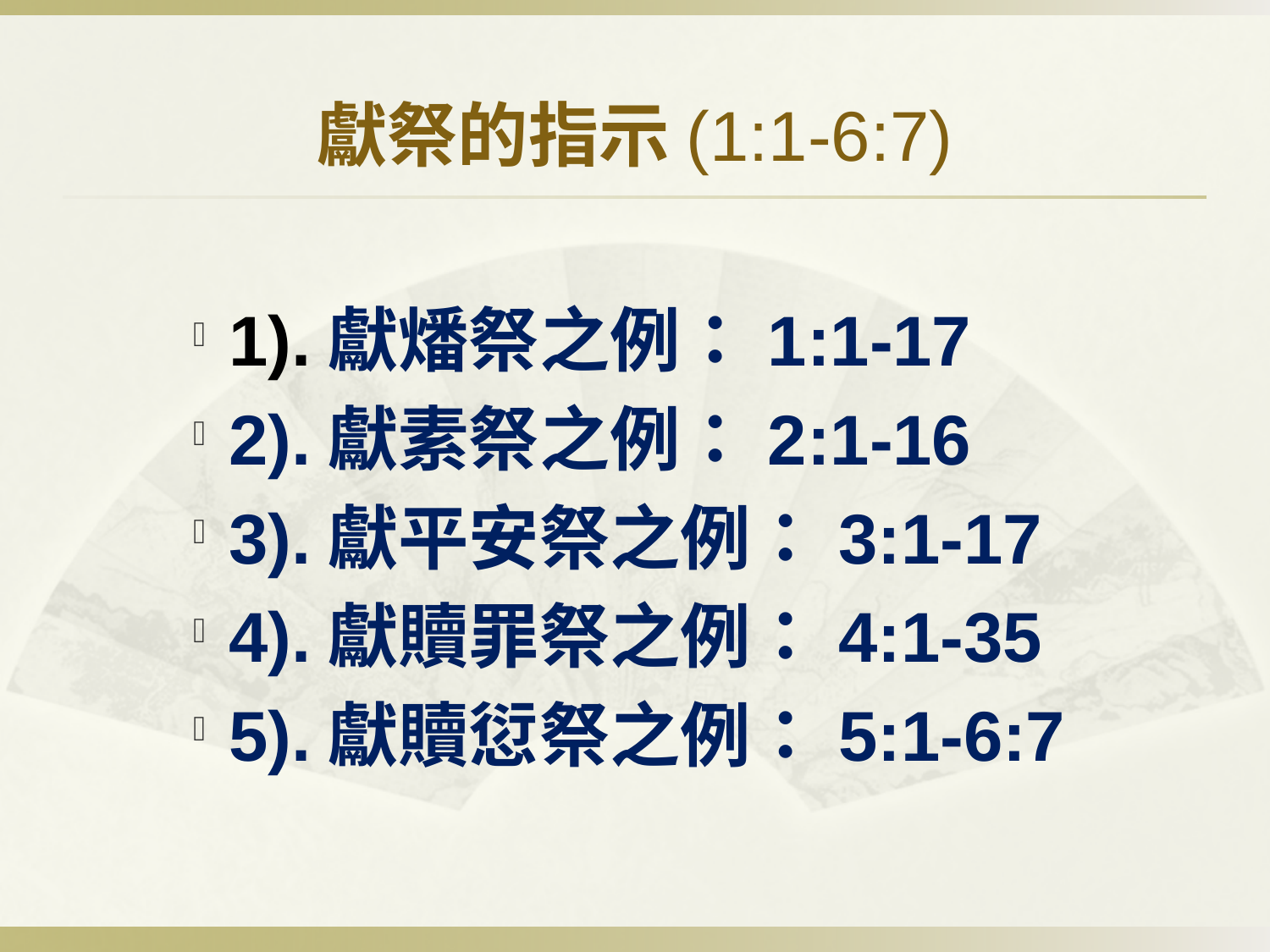

# 獻祭的指示(1:1-6:7)
1).獻燔祭之例：1:1-17
2).獻素祭之例：2:1-16
3).獻平安祭之例：3:1-17
4).獻贖罪祭之例：4:1-35
5).獻贖愆祭之例：5:1-6:7